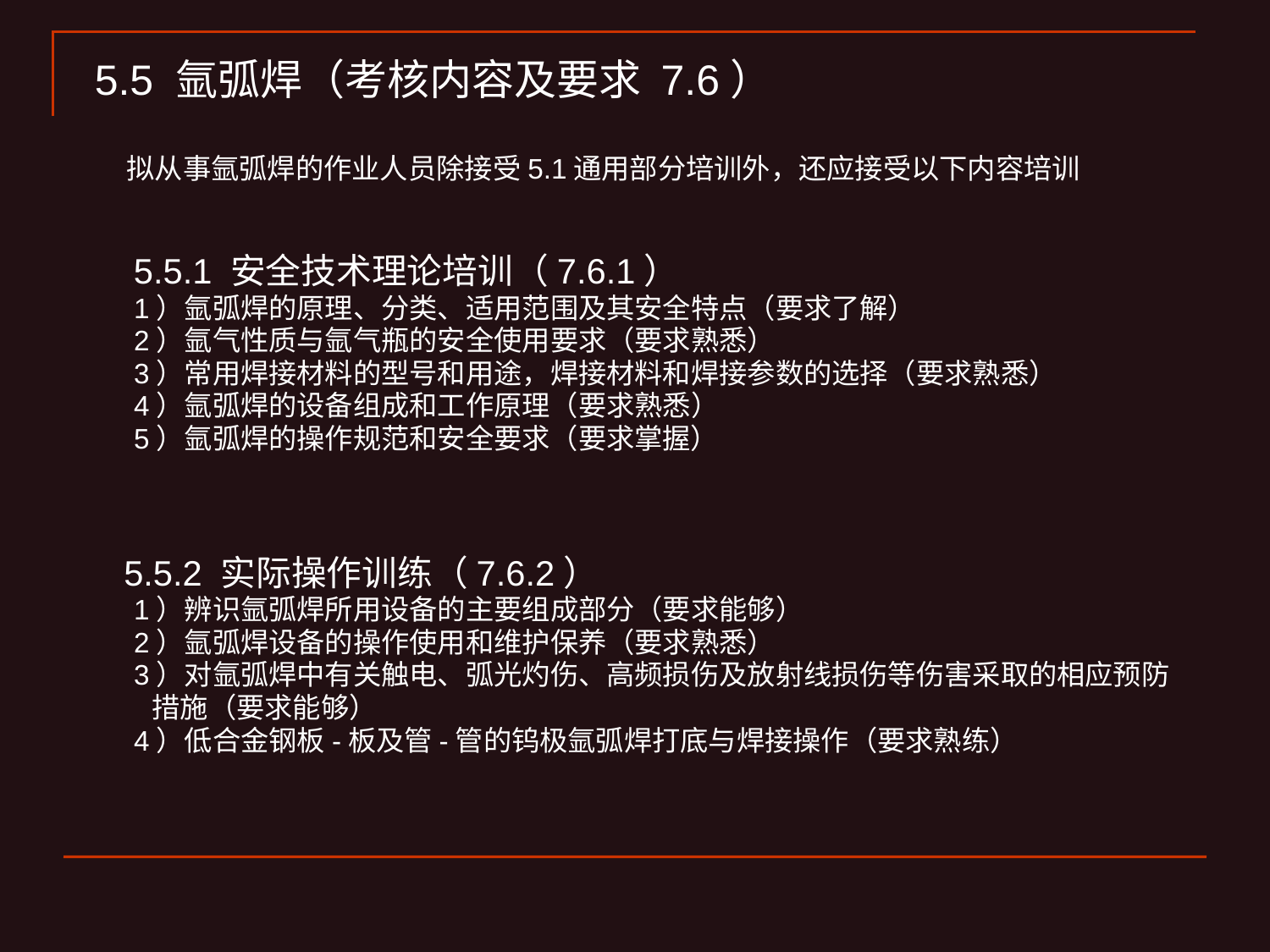

5.5 氩弧焊（考核内容及要求 7.6）

    拟从事氩弧焊的作业人员除接受5.1通用部分培训外，还应接受以下内容培训

    5.5.1 安全技术理论培训（7.6.1）
     1）氩弧焊的原理、分类、适用范围及其安全特点（要求了解）
     2）氩气性质与氩气瓶的安全使用要求（要求熟悉）
     3）常用焊接材料的型号和用途，焊接材料和焊接参数的选择（要求熟悉）
     4）氩弧焊的设备组成和工作原理（要求熟悉）
     5）氩弧焊的操作规范和安全要求（要求掌握）

   5.5.2 实际操作训练（7.6.2）
     1）辨识氩弧焊所用设备的主要组成部分（要求能够）
     2）氩弧焊设备的操作使用和维护保养（要求熟悉）
     3）对氩弧焊中有关触电、弧光灼伤、高频损伤及放射线损伤等伤害采取的相应预防
        措施（要求能够）
     4）低合金钢板-板及管-管的钨极氩弧焊打底与焊接操作（要求熟练）